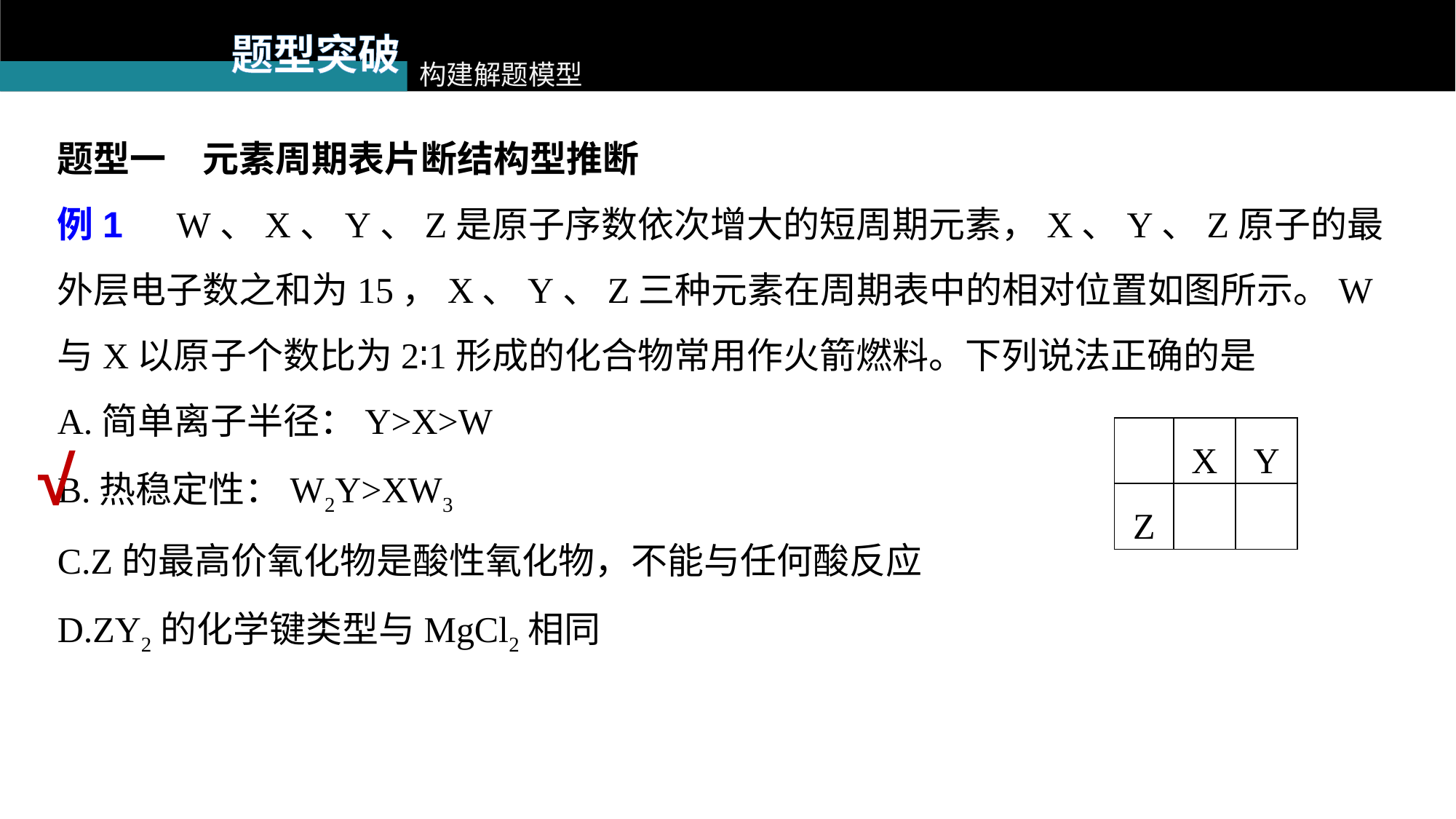

题型突破
构建解题模型

题型一　元素周期表片断结构型推断
例1　W、X、Y、Z是原子序数依次增大的短周期元素，X、Y、Z原子的最外层电子数之和为15，X、Y、Z三种元素在周期表中的相对位置如图所示。W与X以原子个数比为2∶1形成的化合物常用作火箭燃料。下列说法正确的是
A.简单离子半径：Y>X>W
B.热稳定性：W2Y>XW3
C.Z的最高价氧化物是酸性氧化物，不能与任何酸反应
D.ZY2的化学键类型与MgCl2相同
|  | X | Y |
| --- | --- | --- |
| Z |  |  |
√